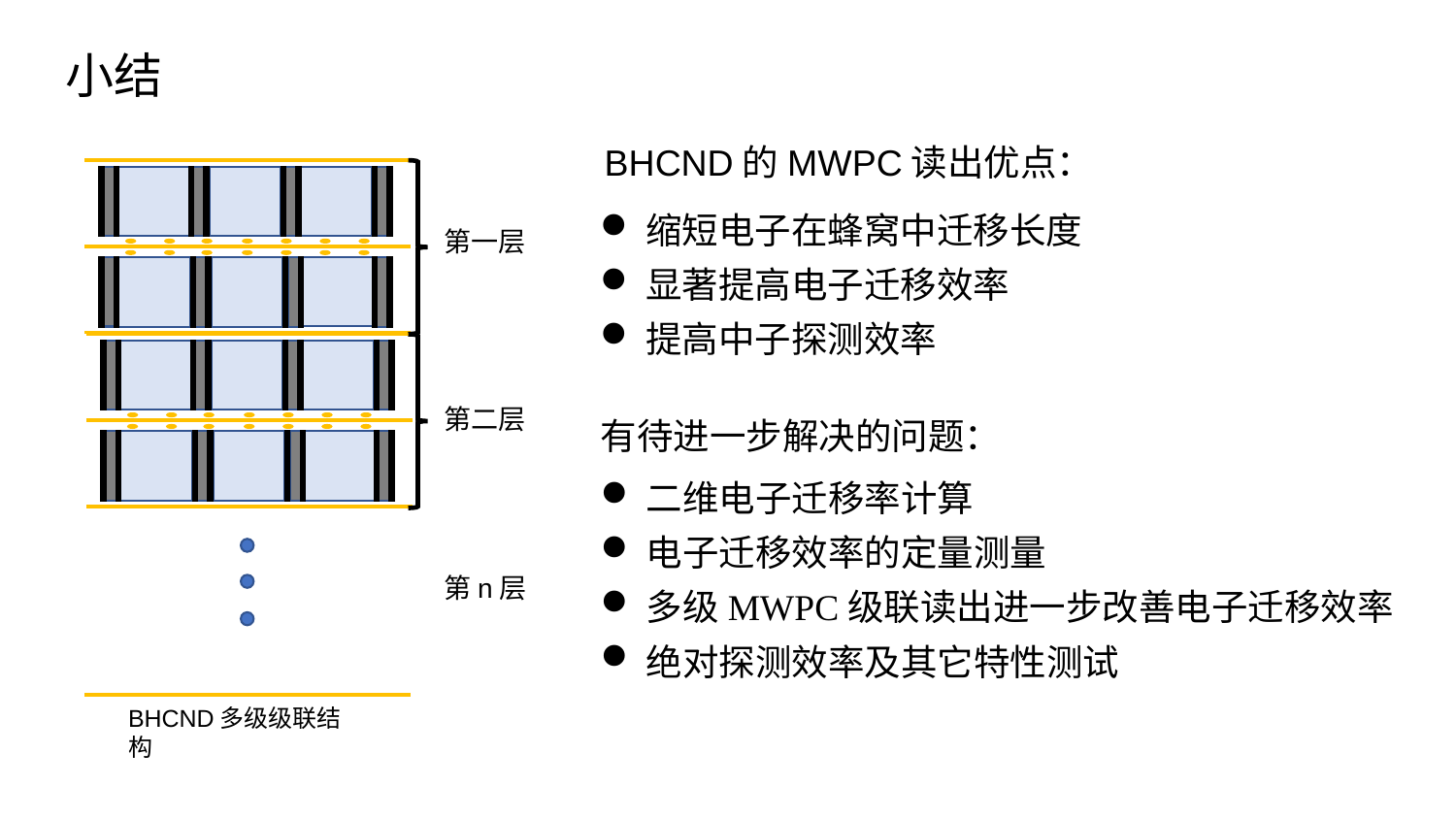

小结
BHCND的MWPC读出优点：

第一层

第二层

第n层

缩短电子在蜂窝中迁移长度
显著提高电子迁移效率
提高中子探测效率
有待进一步解决的问题：
二维电子迁移率计算
电子迁移效率的定量测量
多级MWPC级联读出进一步改善电子迁移效率
绝对探测效率及其它特性测试
BHCND多级级联结构
25